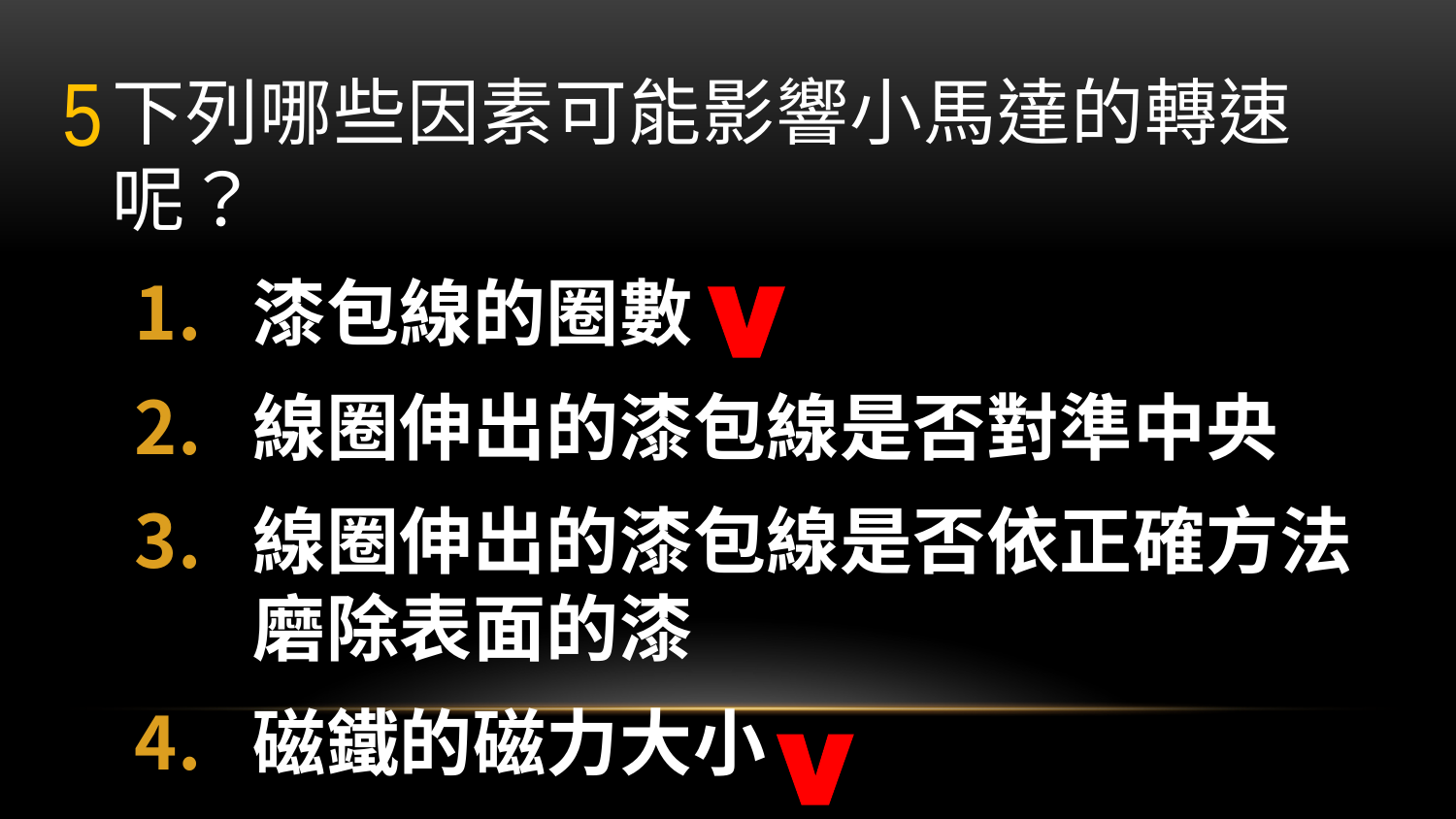

# 下列哪些因素可能影響小馬達的轉速呢？
5
V
漆包線的圈數
線圈伸出的漆包線是否對準中央
線圈伸出的漆包線是否依正確方法磨除表面的漆
磁鐵的磁力大小

V